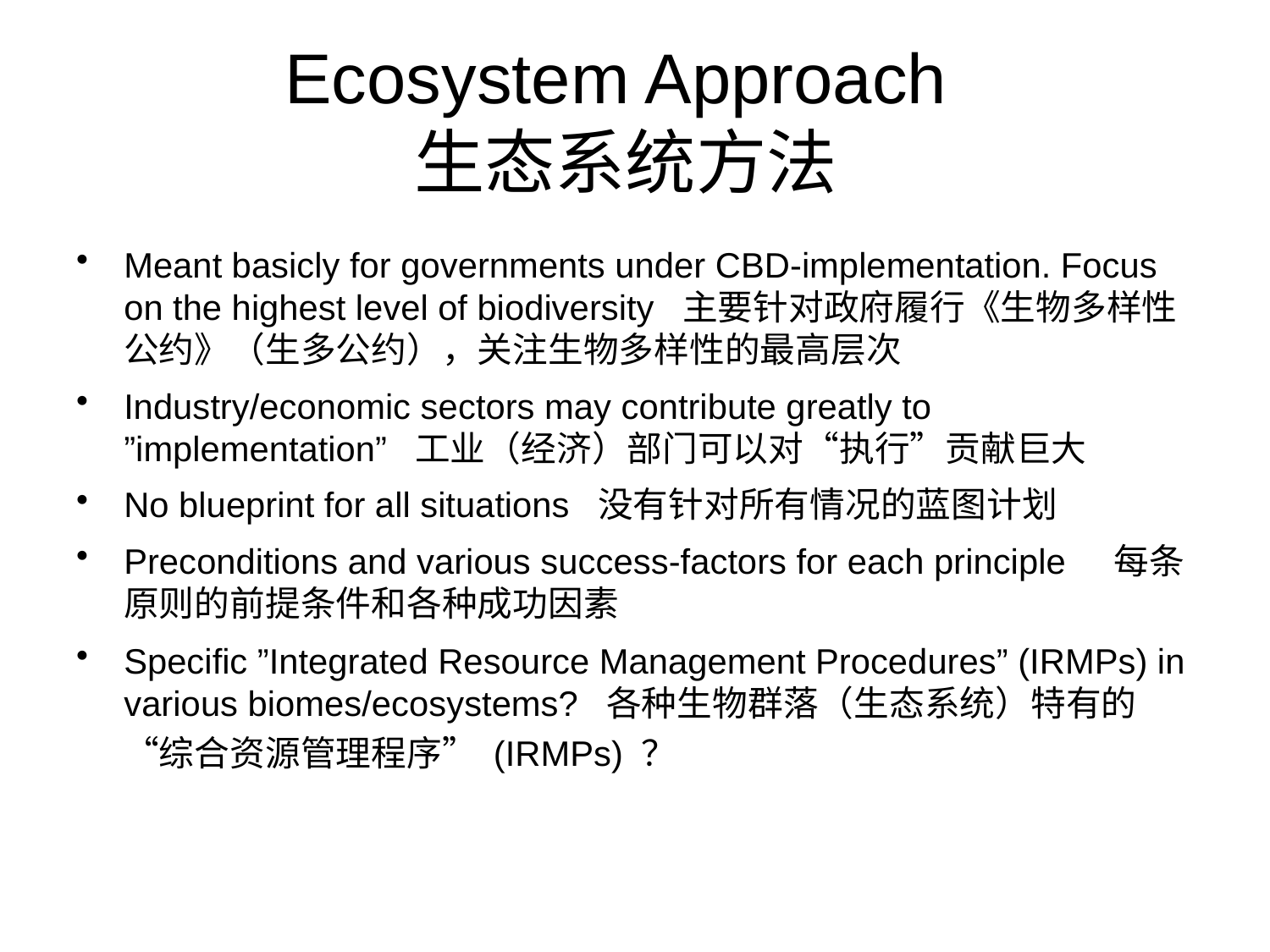

# Ecosystem Approach 生态系统方法
Meant basicly for governments under CBD-implementation. Focus on the highest level of biodiversity  主要针对政府履行《生物多样性公约》（生多公约），关注生物多样性的最高层次
Industry/economic sectors may contribute greatly to ”implementation”  工业（经济）部门可以对“执行”贡献巨大
No blueprint for all situations  没有针对所有情况的蓝图计划
Preconditions and various success-factors for each principle    每条原则的前提条件和各种成功因素
Specific ”Integrated Resource Management Procedures” (IRMPs) in various biomes/ecosystems?  各种生物群落（生态系统）特有的“综合资源管理程序” (IRMPs) ？